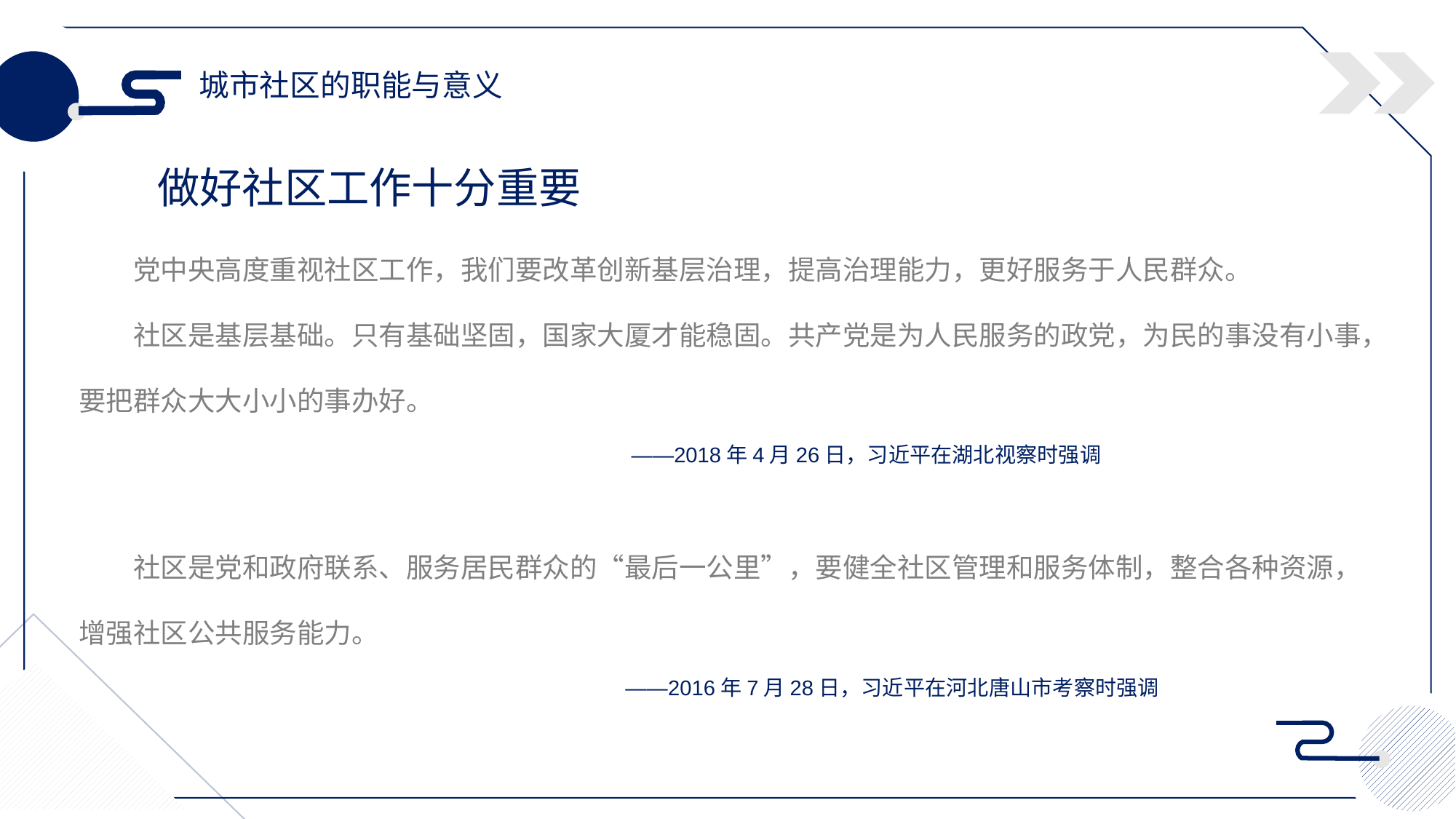

城市社区的职能与意义
做好社区工作十分重要
党中央高度重视社区工作，我们要改革创新基层治理，提高治理能力，更好服务于人民群众。
社区是基层基础。只有基础坚固，国家大厦才能稳固。共产党是为人民服务的政党，为民的事没有小事，要把群众大大小小的事办好。
                                                                                     ——2018年4月26日，习近平在湖北视察时强调

社区是党和政府联系、服务居民群众的“最后一公里”，要健全社区管理和服务体制，整合各种资源，增强社区公共服务能力。
                                                                                    ——2016年7月28日，习近平在河北唐山市考察时强调